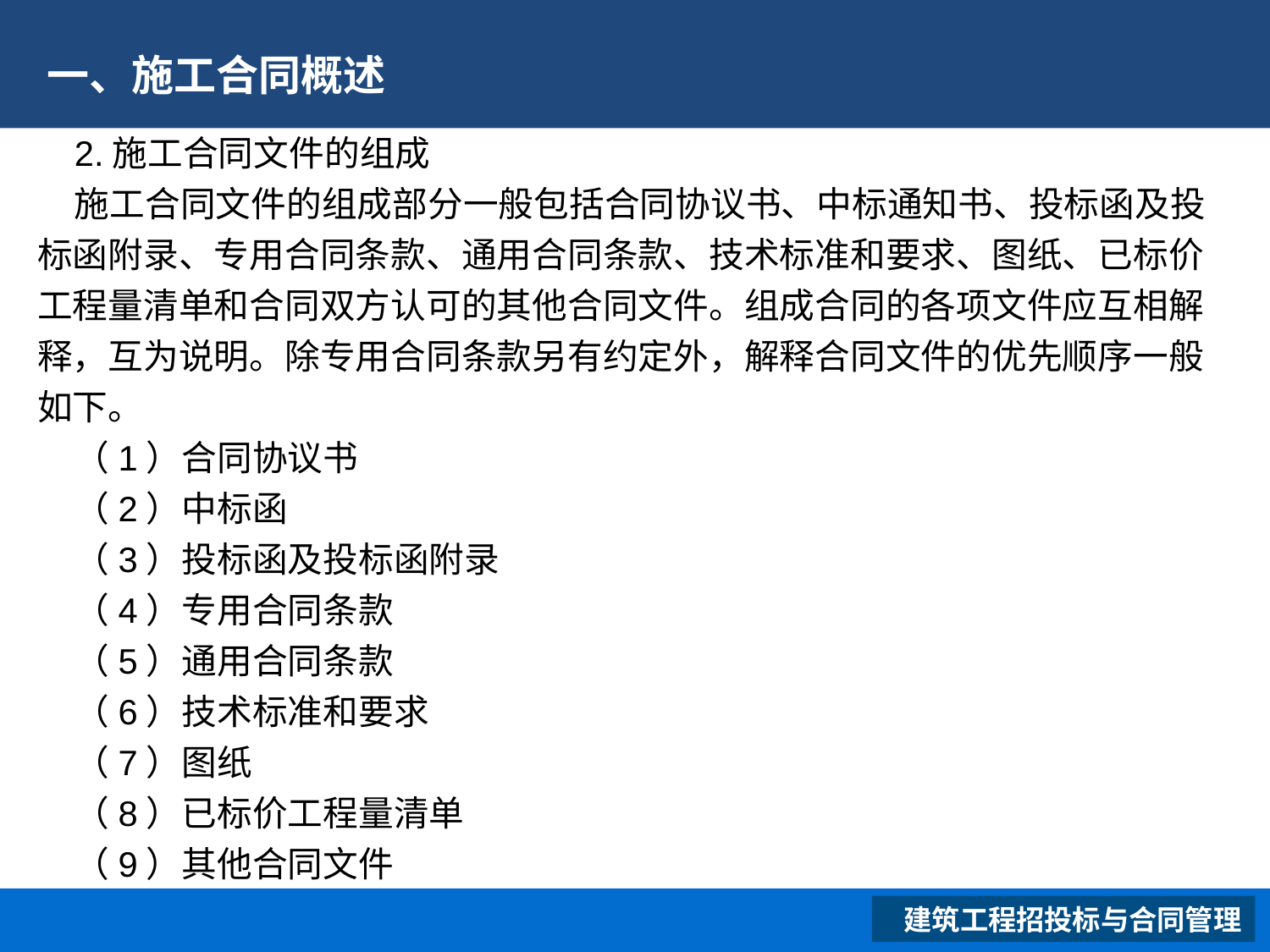

# 一、施工合同概述
2.施工合同文件的组成
施工合同文件的组成部分一般包括合同协议书、中标通知书、投标函及投标函附录、专用合同条款、通用合同条款、技术标准和要求、图纸、已标价工程量清单和合同双方认可的其他合同文件。组成合同的各项文件应互相解释，互为说明。除专用合同条款另有约定外，解释合同文件的优先顺序一般如下。
（1）合同协议书
（2）中标函
（3）投标函及投标函附录
（4）专用合同条款
（5）通用合同条款
（6）技术标准和要求
（7）图纸
（8）已标价工程量清单
（9）其他合同文件

  建筑工程招投标与合同管理
XXXXXXXXXXXXXXXXXX